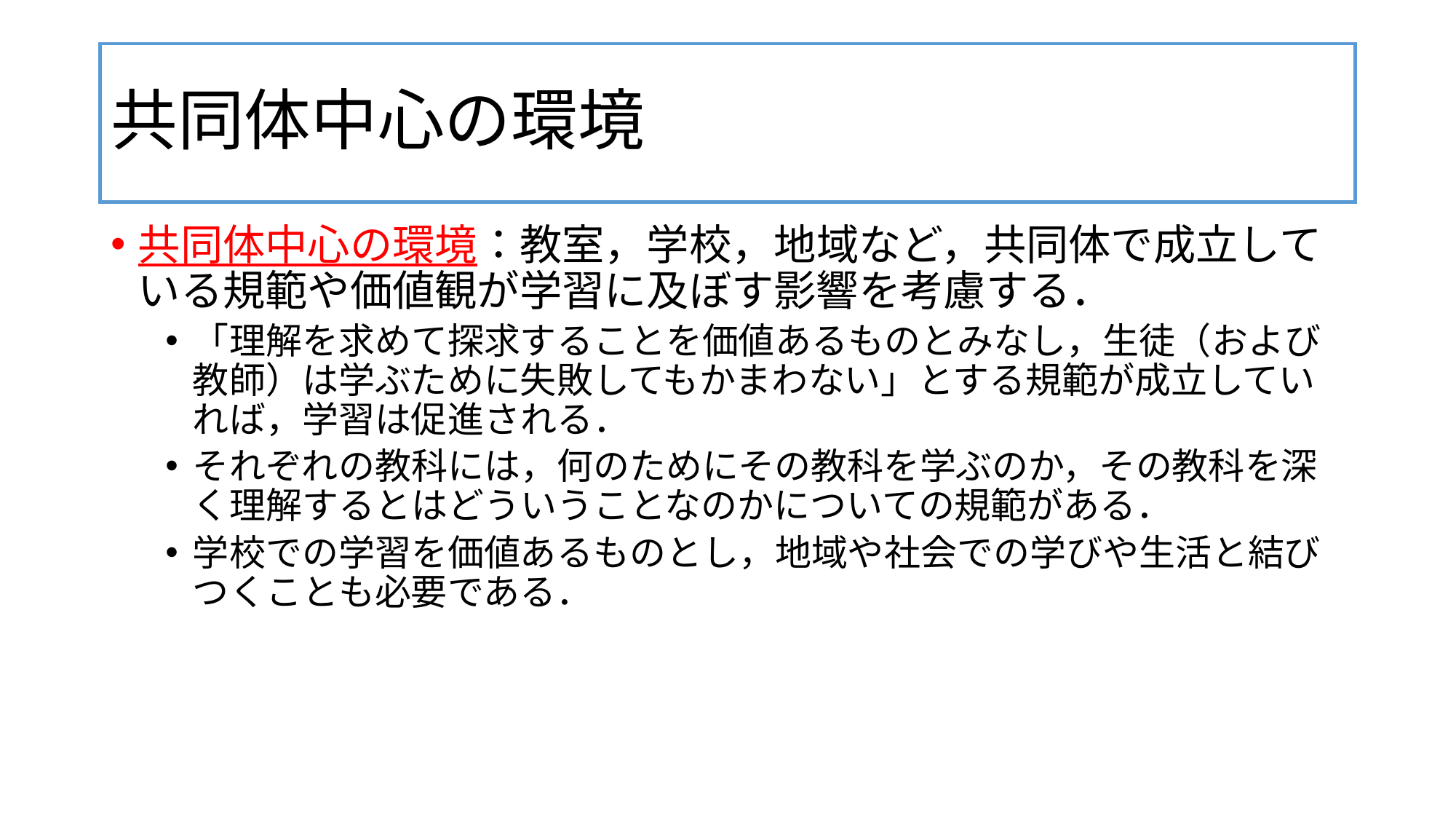

# 共同体中心の環境
共同体中心の環境：教室，学校，地域など，共同体で成立している規範や価値観が学習に及ぼす影響を考慮する．
「理解を求めて探求することを価値あるものとみなし，生徒（および教師）は学ぶために失敗してもかまわない」とする規範が成立していれば，学習は促進される．
それぞれの教科には，何のためにその教科を学ぶのか，その教科を深く理解するとはどういうことなのかについての規範がある．
学校での学習を価値あるものとし，地域や社会での学びや生活と結びつくことも必要である．